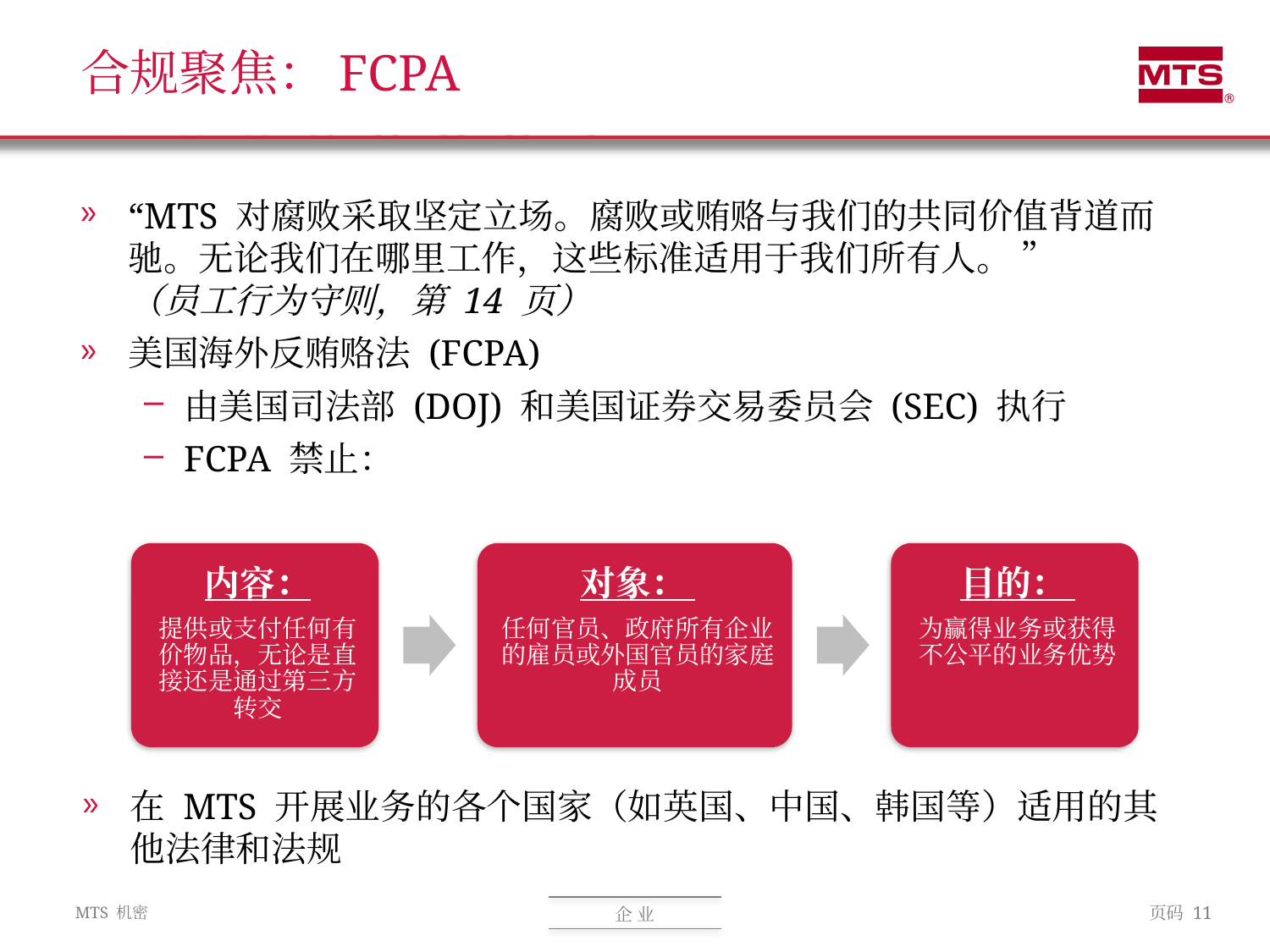

# 合规聚焦：FCPA
“MTS 对腐败采取坚定立场。腐败或贿赂与我们的共同价值背道而驰。无论我们在哪里工作，这些标准适用于我们所有人。 ”
（员工行为守则，第 14 页）
美国海外反贿赂法 (FCPA)
由美国司法部 (DOJ) 和美国证券交易委员会 (SEC) 执行
FCPA 禁止：
内容：
提供或支付任何有价物品，无论是直接还是通过第三方转交

对象：
任何官员、政府所有企业的雇员或外国官员的家庭成员

目的：
为赢得业务或获得不公平的业务优势
在 MTS 开展业务的各个国家（如英国、中国、韩国等）适用的其他法律和法规